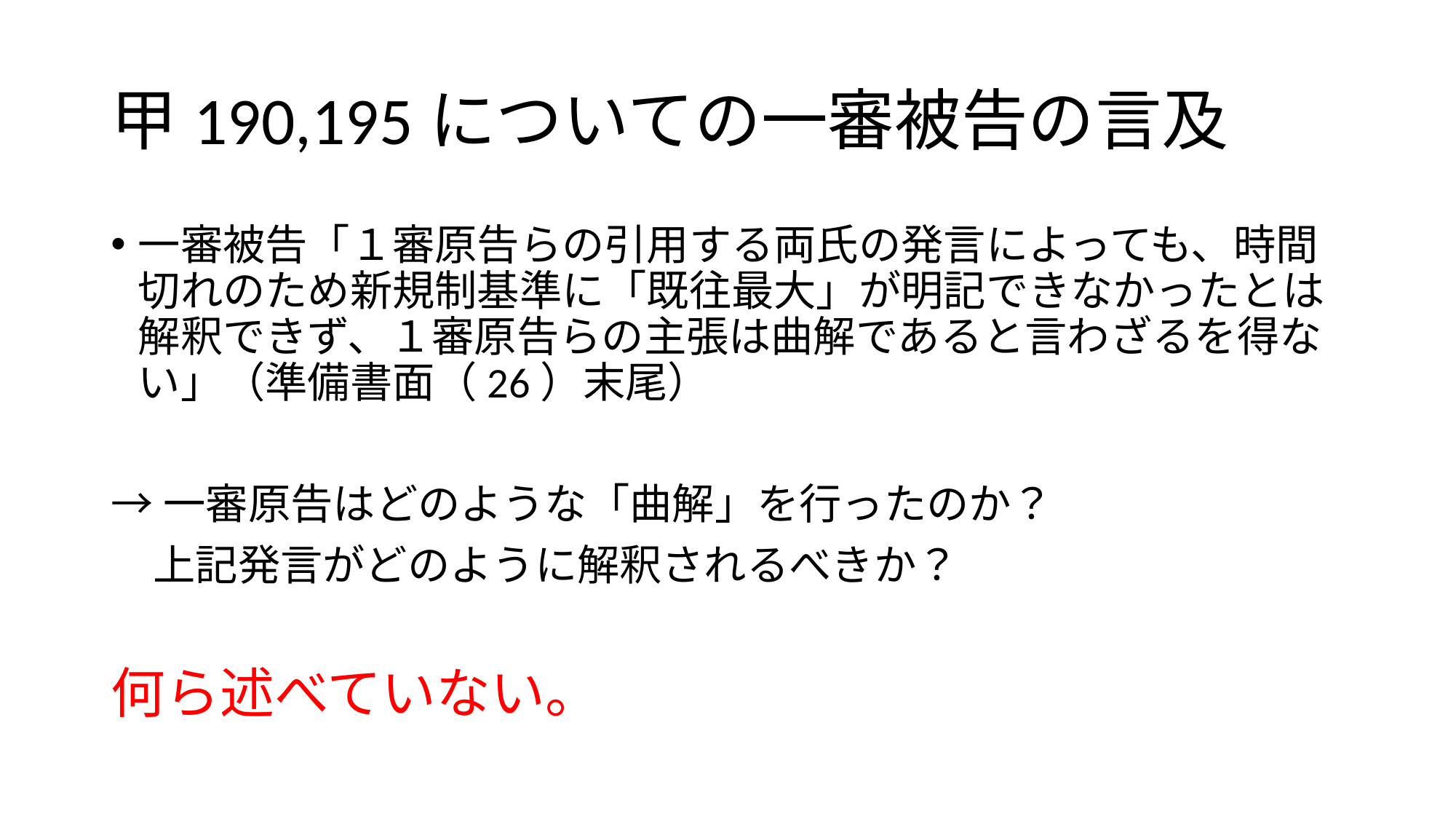

# 甲190,195についての一審被告の言及
一審被告「１審原告らの引用する両氏の発言によっても、時間切れのため新規制基準に「既往最大」が明記できなかったとは解釈できず、１審原告らの主張は曲解であると言わざるを得ない」（準備書面（26）末尾）

→一審原告はどのような「曲解」を行ったのか？
　上記発言がどのように解釈されるべきか？

何ら述べていない。